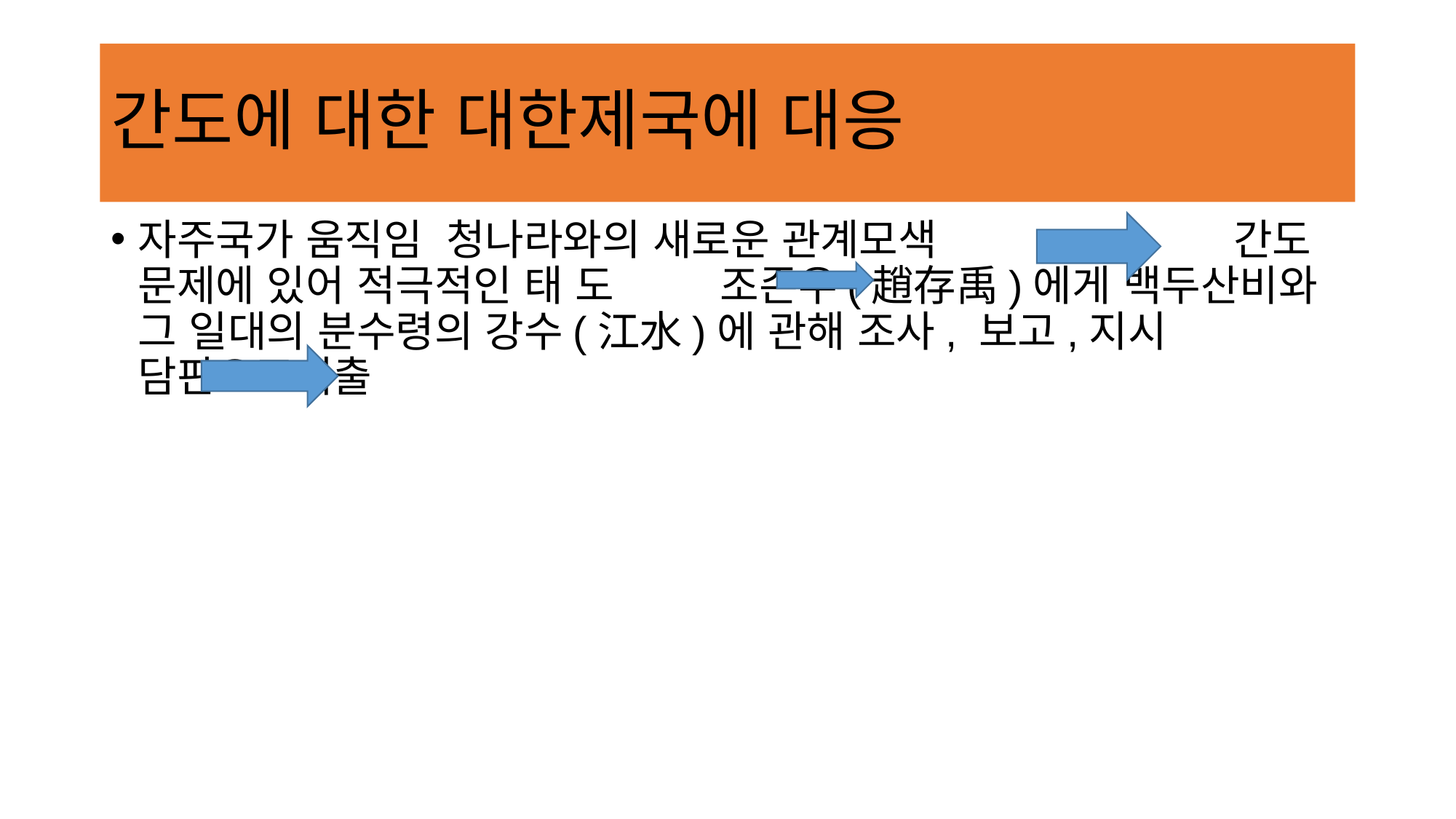

# 간도에 대한 대한제국에 대응
자주국가 움직임  청나라와의 새로운 관계모색                         간도 문제에 있어 적극적인 태 도         조존우(趙存禹)에게 백두산비와 그 일대의 분수령의 강수(江水)에 관해 조사, 보고,지시            담판오조제출